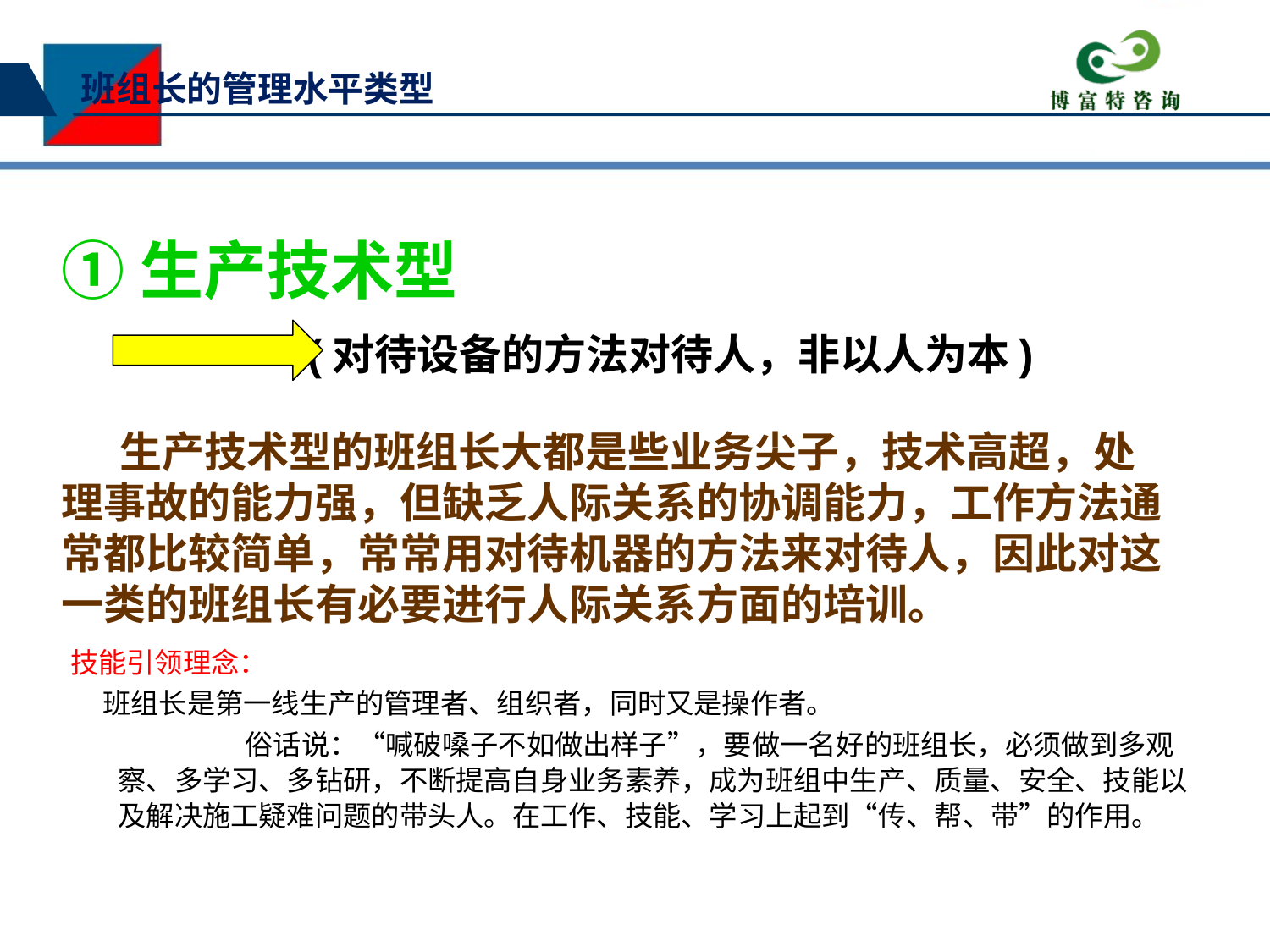

班组长的管理水平类型
①生产技术型
              (对待设备的方法对待人，非以人为本)
     生产技术型的班组长大都是些业务尖子，技术高超，处理事故的能力强，但缺乏人际关系的协调能力，工作方法通常都比较简单，常常用对待机器的方法来对待人，因此对这一类的班组长有必要进行人际关系方面的培训。

技能引领理念：
    班组长是第一线生产的管理者、组织者，同时又是操作者。
		俗话说：“喊破嗓子不如做出样子”，要做一名好的班组长，必须做到多观察、多学习、多钻研，不断提高自身业务素养，成为班组中生产、质量、安全、技能以及解决施工疑难问题的带头人。在工作、技能、学习上起到“传、帮、带”的作用。